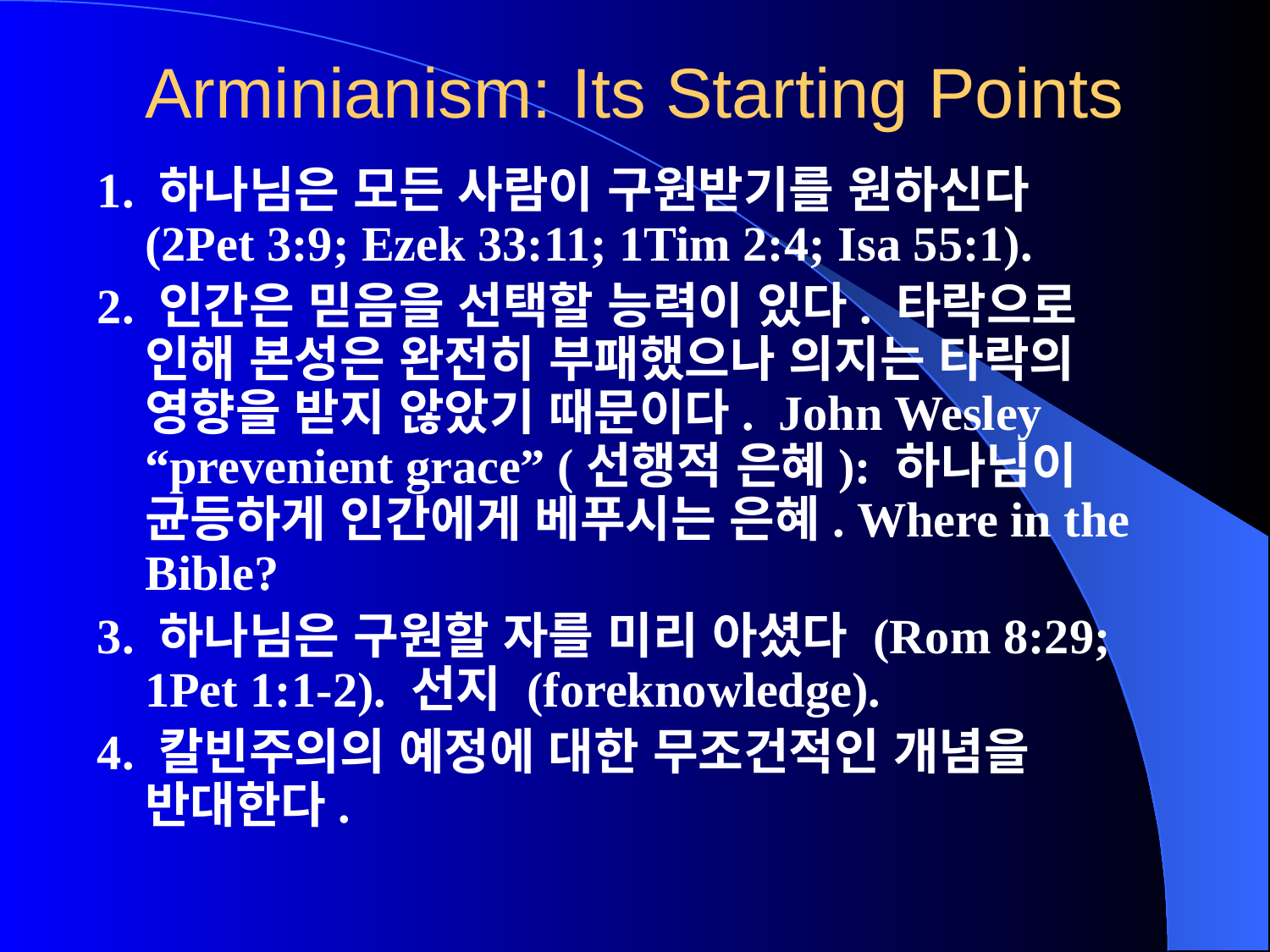

# Arminianism: Its Starting Points
1. 하나님은 모든 사람이 구원받기를 원하신다 (2Pet 3:9; Ezek 33:11; 1Tim 2:4; Isa 55:1).
2. 인간은 믿음을 선택할 능력이 있다. 타락으로 인해 본성은 완전히 부패했으나 의지는 타락의 영향을 받지 않았기 때문이다.  John Wesley “prevenient grace” (선행적 은혜): 하나님이 균등하게 인간에게 베푸시는 은혜. Where in the Bible?
3. 하나님은 구원할 자를 미리 아셨다 (Rom 8:29; 1Pet 1:1-2). 선지 (foreknowledge).
4. 칼빈주의의 예정에 대한 무조건적인 개념을 반대한다.